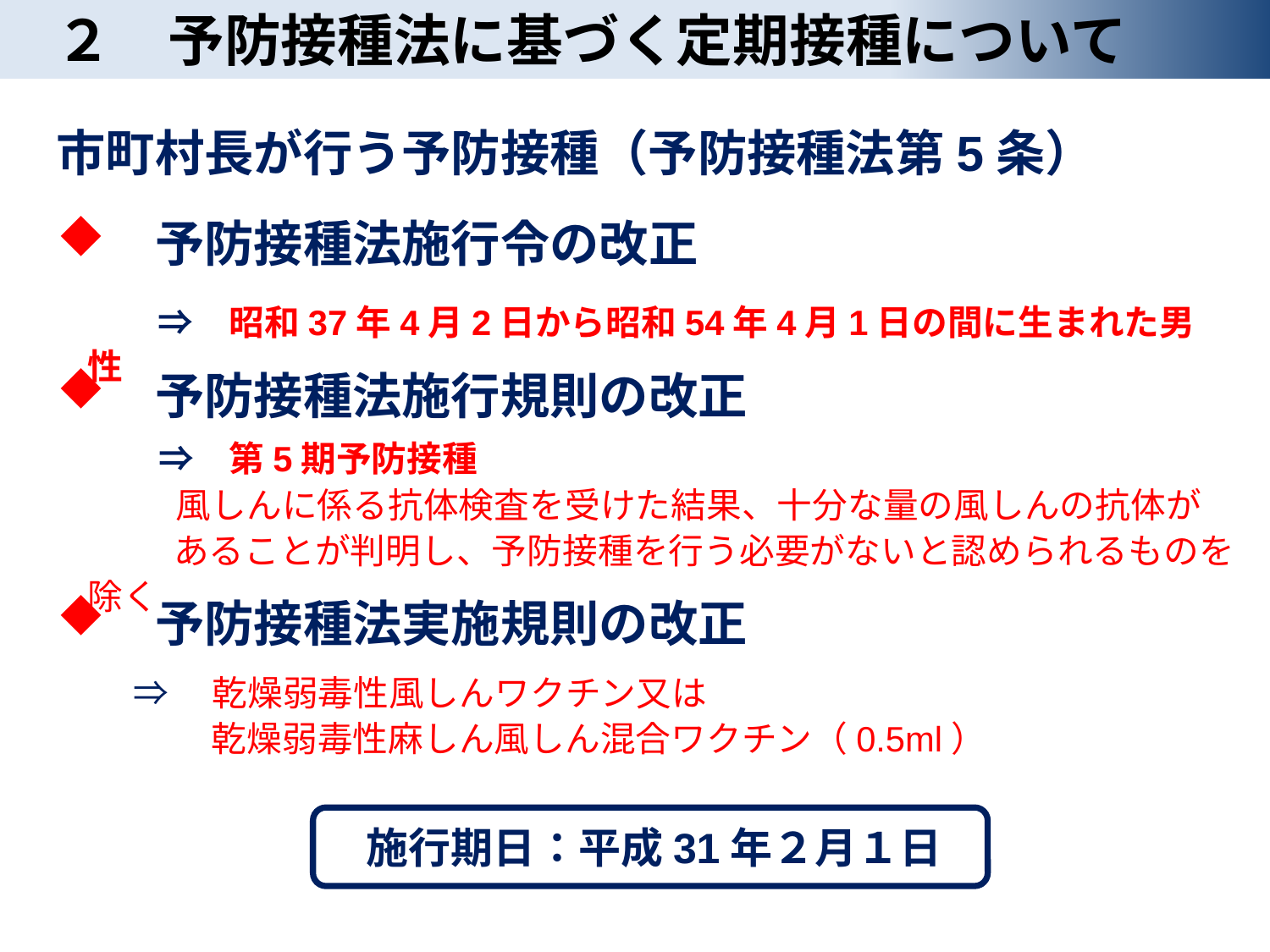

２　予防接種法に基づく定期接種について
市町村長が行う予防接種（予防接種法第5条）
　予防接種法施行令の改正
　　⇒　昭和37年4月2日から昭和54年4月1日の間に生まれた男性
　予防接種法施行規則の改正
　　⇒　第5期予防接種
           風しんに係る抗体検査を受けた結果、十分な量の風しんの抗体が
           あることが判明し、予防接種を行う必要がないと認められるものを除く
　予防接種法実施規則の改正
⇒　乾燥弱毒性風しんワクチン又は
　　 乾燥弱毒性麻しん風しん混合ワクチン（0.5ml）
施行期日：平成31年２月１日